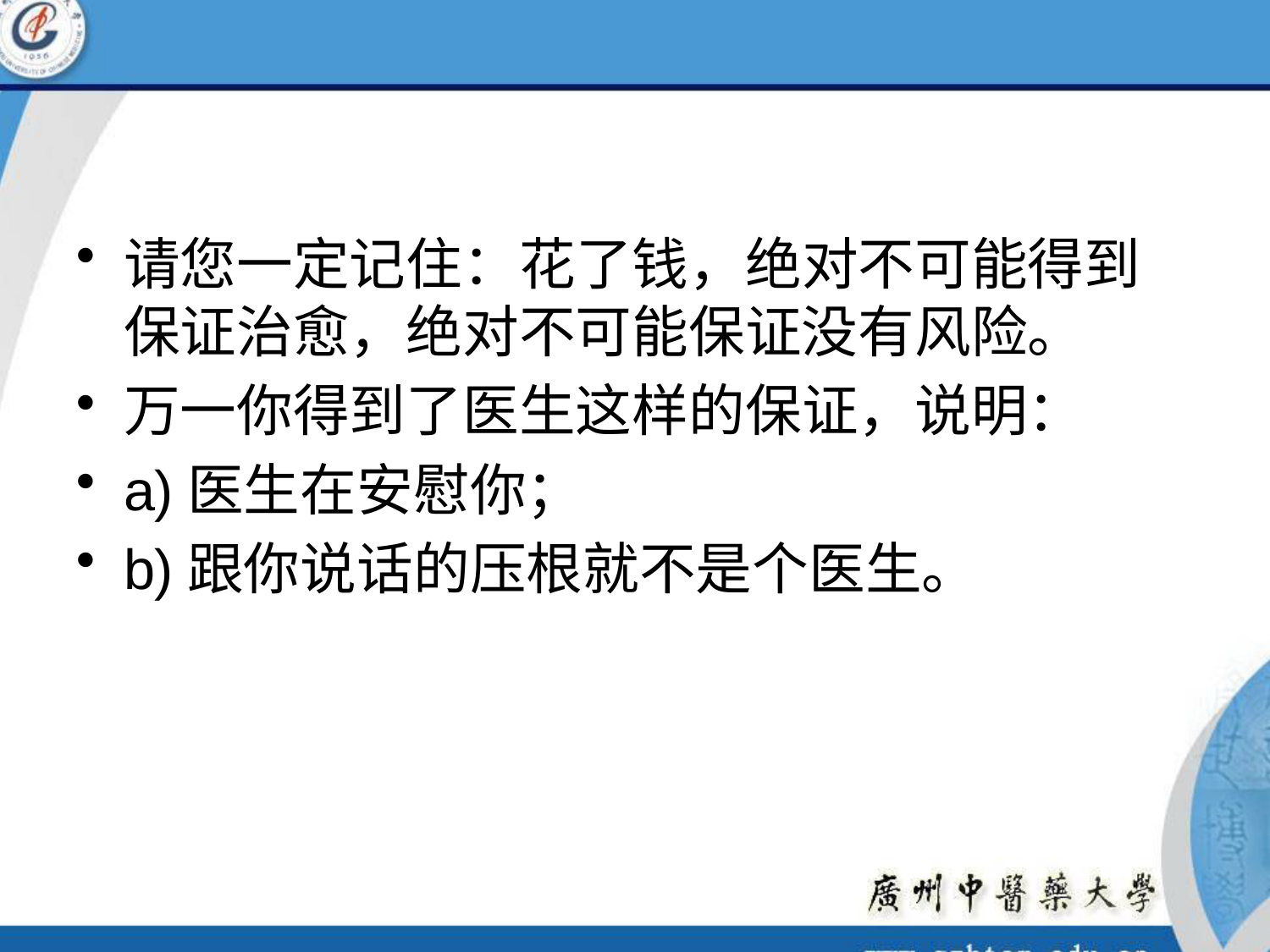

#
请您一定记住：花了钱，绝对不可能得到保证治愈，绝对不可能保证没有风险。
万一你得到了医生这样的保证，说明：
a)医生在安慰你；
b)跟你说话的压根就不是个医生。